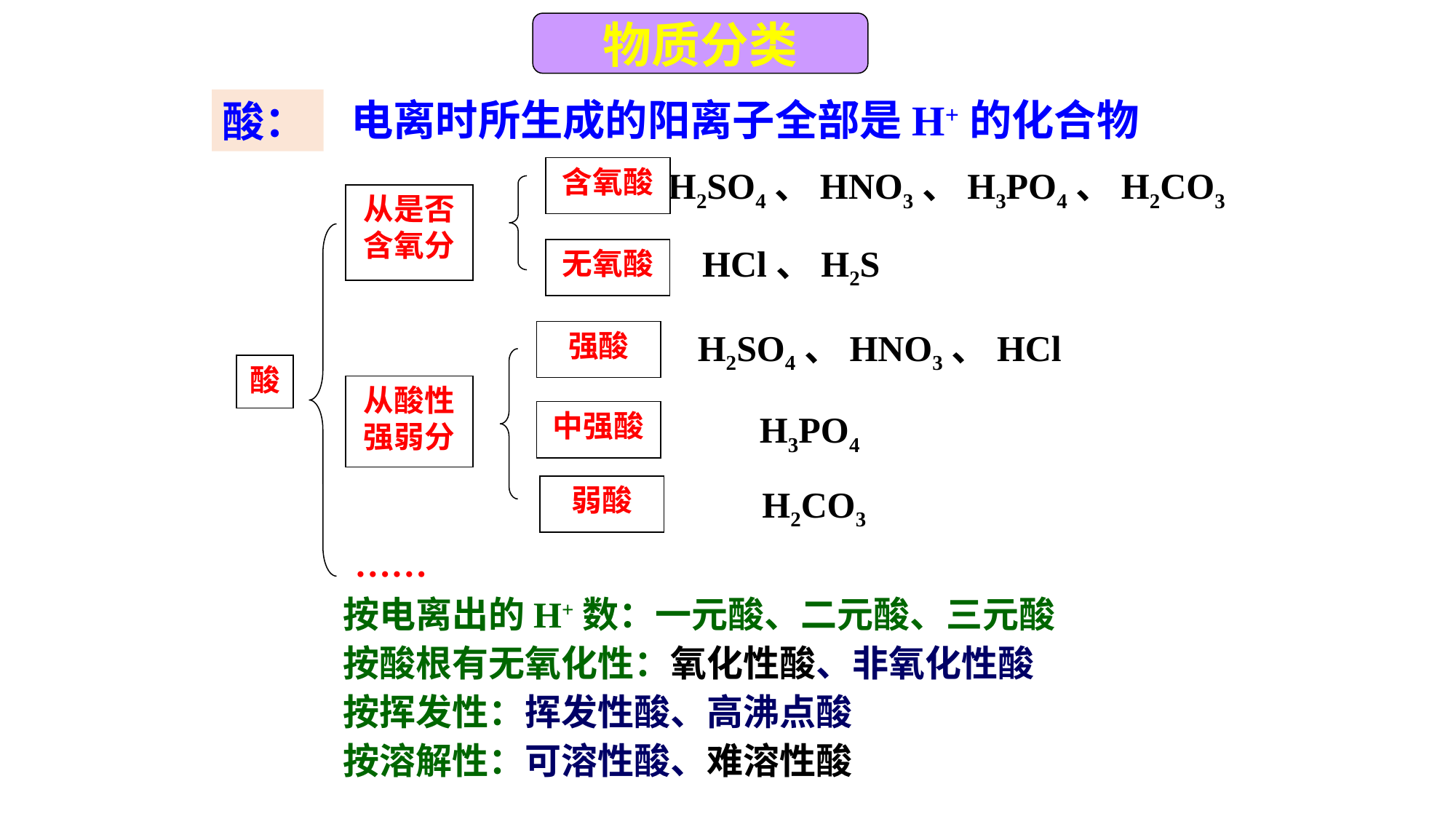

物质分类
电离时所生成的阳离子全部是H+的化合物
酸：
含氧酸

H2SO4、HNO3、H3PO4、H2CO3
从是否含氧分

HCl、H2S
无氧酸
H2SO4、HNO3、HCl
强酸

酸
从酸性强弱分
中强酸
H3PO4
H2CO3
弱酸
……
按电离出的H+数：一元酸、二元酸、三元酸
按酸根有无氧化性：氧化性酸、非氧化性酸
按挥发性：挥发性酸、高沸点酸
按溶解性：可溶性酸、难溶性酸